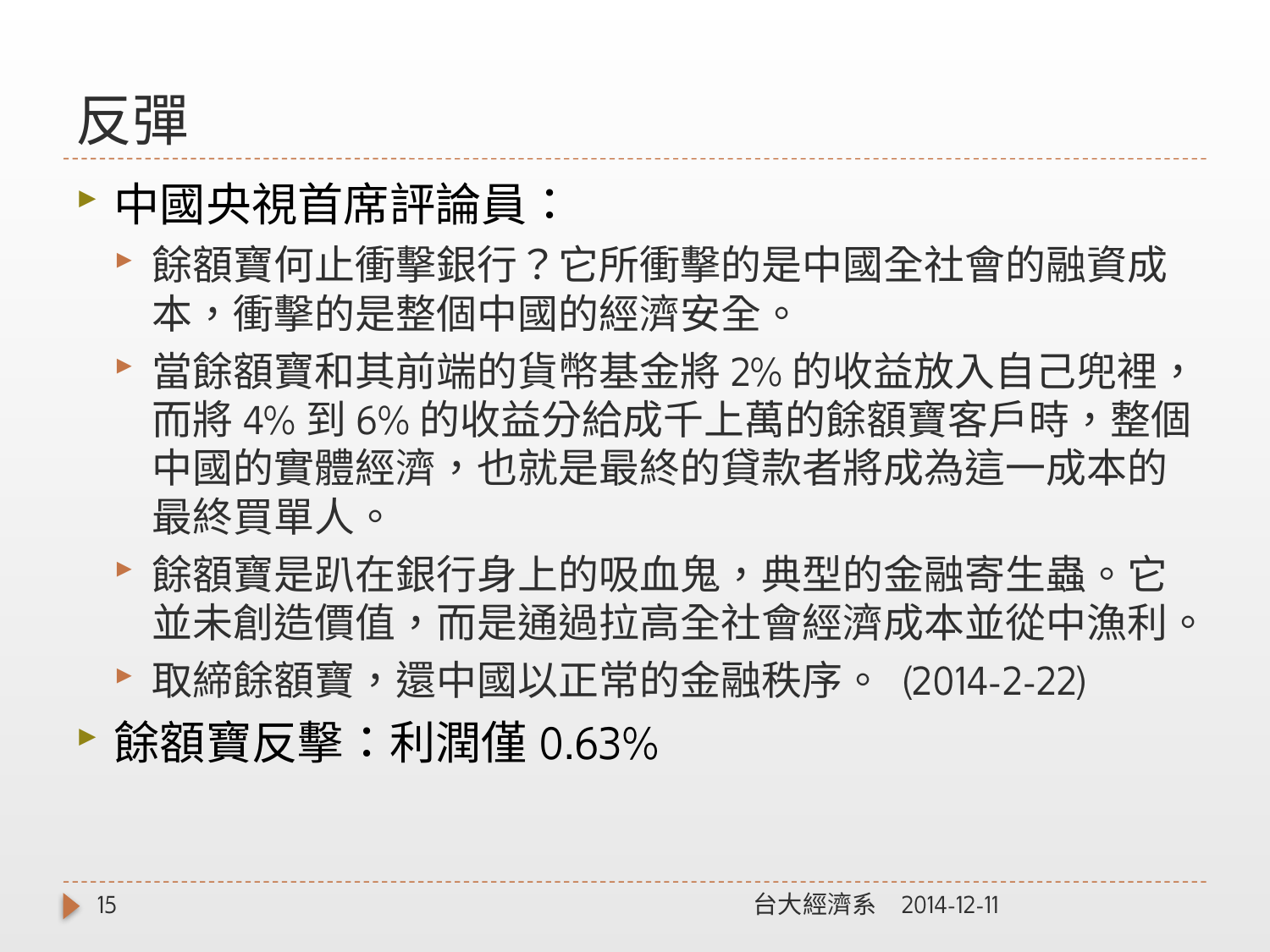

# 反彈
中國央視首席評論員：
餘額寶何止衝擊銀行？它所衝擊的是中國全社會的融資成本，衝擊的是整個中國的經濟安全。
當餘額寶和其前端的貨幣基金將2%的收益放入自己兜裡，而將4%到6%的收益分給成千上萬的餘額寶客戶時，整個中國的實體經濟，也就是最終的貸款者將成為這一成本的最終買單人。
餘額寶是趴在銀行身上的吸血鬼，典型的金融寄生蟲。它並未創造價值，而是通過拉高全社會經濟成本並從中漁利。
取締餘額寶，還中國以正常的金融秩序。 (2014-2-22)
餘額寶反擊：利潤僅0.63%

15
台大經濟系
2014-12-11